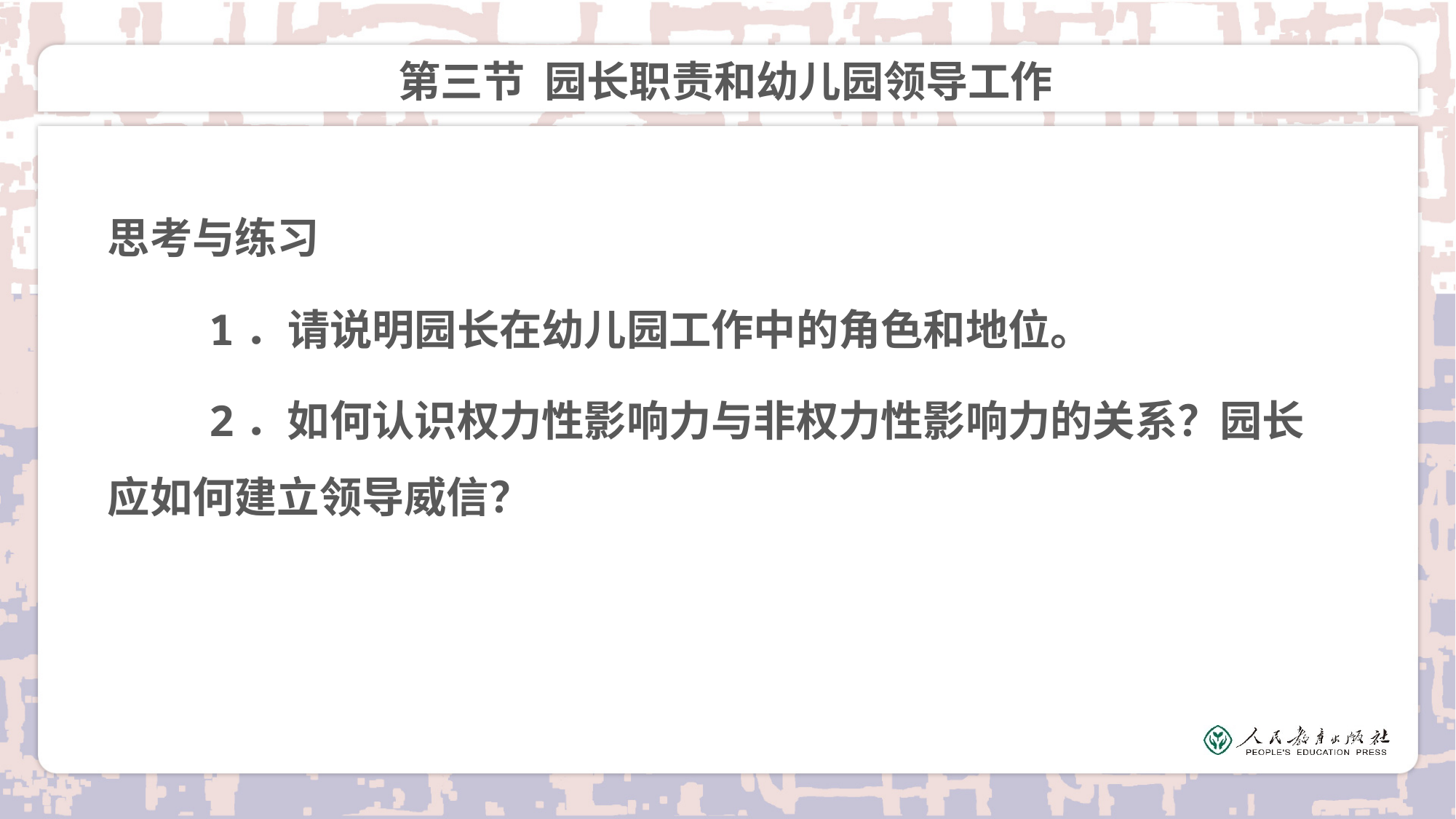

# 第三节  园长职责和幼儿园领导工作
思考与练习
    1．请说明园长在幼儿园工作中的角色和地位。
    2．如何认识权力性影响力与非权力性影响力的关系？园长应如何建立领导威信？